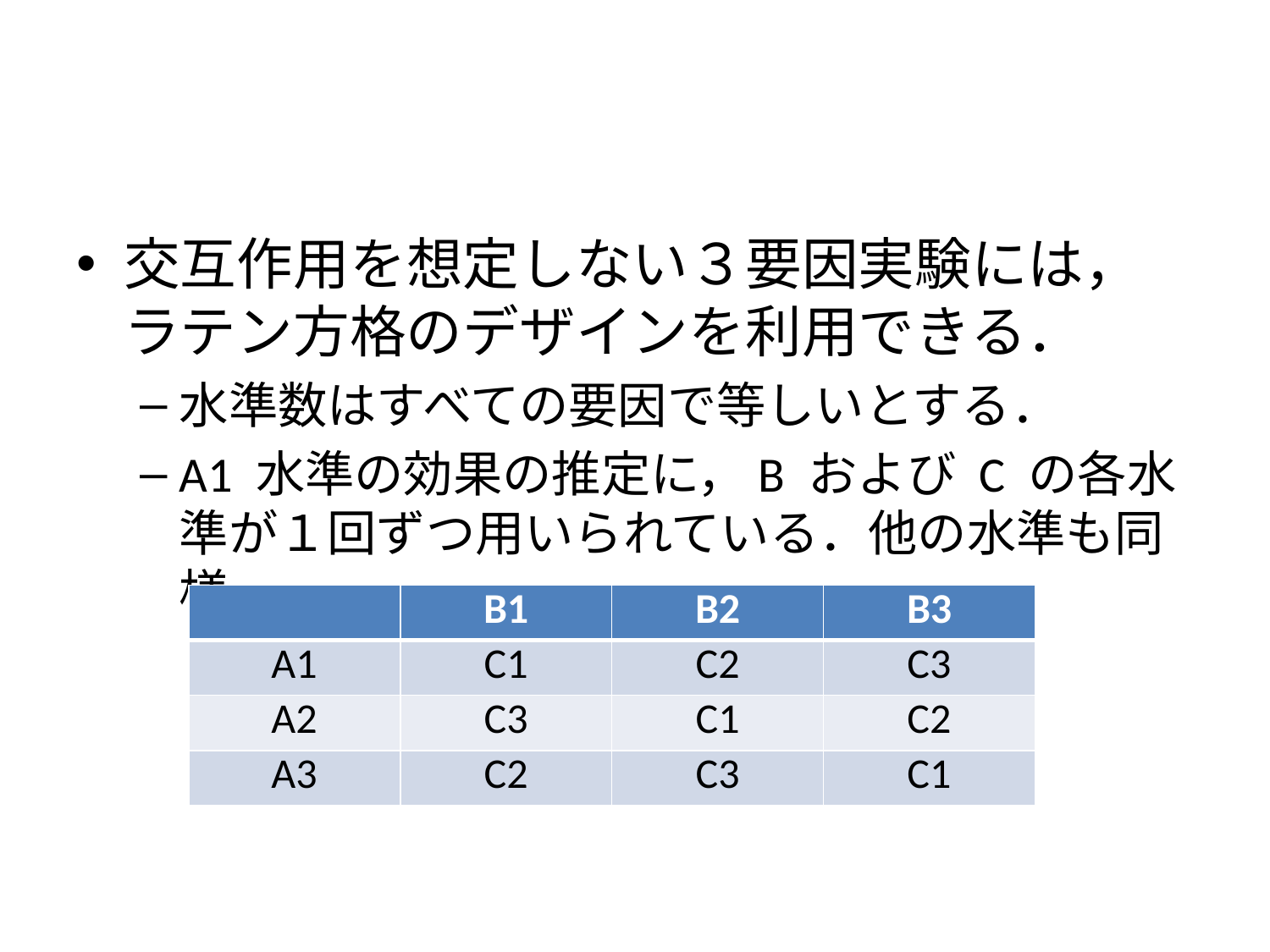

#
交互作用を想定しない３要因実験には，ラテン方格のデザインを利用できる．
水準数はすべての要因で等しいとする．
A1 水準の効果の推定に，B および C の各水準が１回ずつ用いられている．他の水準も同様．
|  | B1 | B2 | B3 |
| --- | --- | --- | --- |
| A1 | C1 | C2 | C3 |
| A2 | C3 | C1 | C2 |
| A3 | C2 | C3 | C1 |